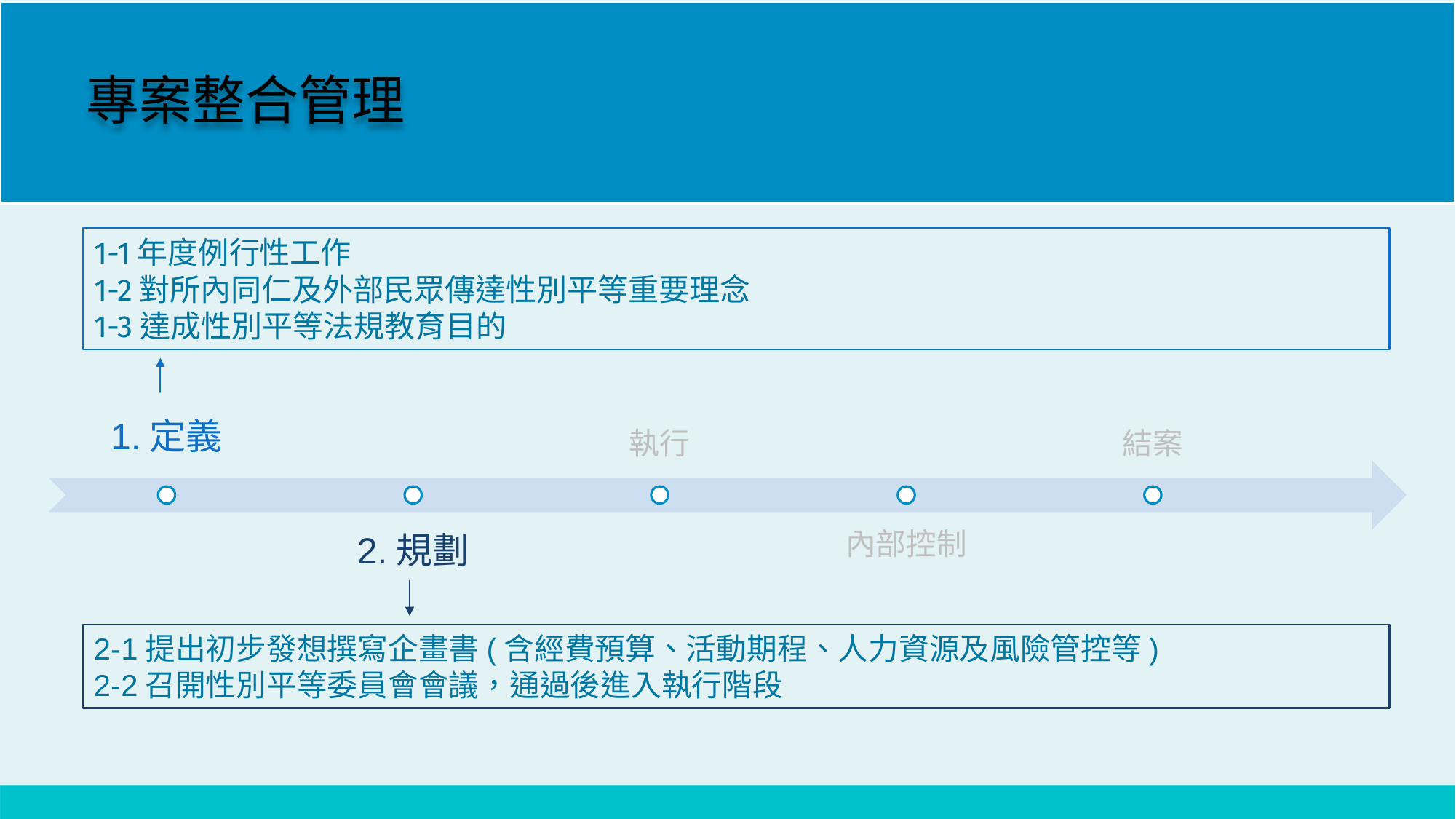

專案整合管理
# 1-1年度例行性工作 1-2對所內同仁及外部民眾傳達性別平等重要理念 1-3達成性別平等法規教育目的
1.定義
2.規劃
執行
內部控制
結案
2-1提出初步發想撰寫企畫書(含經費預算、活動期程、人力資源及風險管控等)
2-2召開性別平等委員會會議，通過後進入執行階段